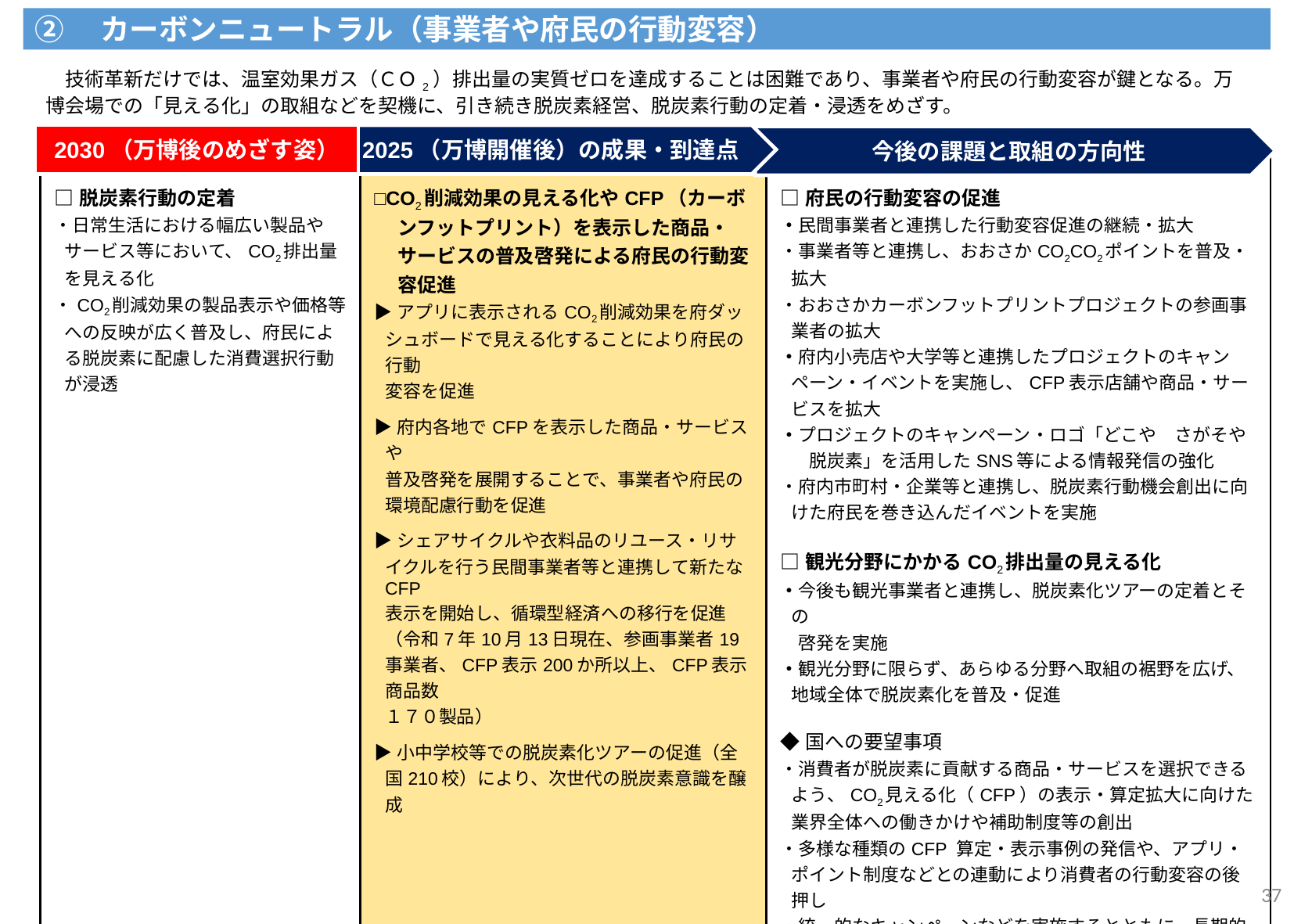

②　カーボンニュートラル（事業者や府民の行動変容）
　技術革新だけでは、温室効果ガス（ＣＯ2）排出量の実質ゼロを達成することは困難であり、事業者や府民の行動変容が鍵となる。万博会場での「見える化」の取組などを契機に、引き続き脱炭素経営、脱炭素行動の定着・浸透をめざす。
2030（万博後のめざす姿）
2025（万博開催後）の成果・到達点
今後の課題と取組の方向性
| □脱炭素行動の定着 ・日常生活における幅広い製品や サービス等において、CO2排出量を見える化 ・CO2削減効果の製品表示や価格等への反映が広く普及し、府民による脱炭素に配慮した消費選択行動が浸透 | □CO2削減効果の見える化やCFP（カーボンフットプリント）を表示した商品・サービスの普及啓発による府民の行動変容促進 ▶アプリに表示されるCO2削減効果を府ダッシュボードで見える化することにより府民の行動 変容を促進 ▶府内各地でCFPを表示した商品・サービスや 普及啓発を展開することで、事業者や府民の 環境配慮行動を促進 ▶シェアサイクルや衣料品のリユース・リサイクルを行う民間事業者等と連携して新たなCFP 表示を開始し、循環型経済への移行を促進 （令和7年10月13日現在、参画事業者19事業者、CFP表示200か所以上、CFP表示商品数 １７０製品） ▶小中学校等での脱炭素化ツアーの促進（全国210校）により、次世代の脱炭素意識を醸成 | □府民の行動変容の促進 ・民間事業者と連携した行動変容促進の継続・拡大 ・事業者等と連携し、おおさかCO2CO2ポイントを普及・拡大 ・おおさかカーボンフットプリントプロジェクトの参画事業者の拡大 ・府内小売店や大学等と連携したプロジェクトのキャンペーン・イベントを実施し、CFP表示店舗や商品・サービスを拡大 ・プロジェクトのキャンペーン・ロゴ「どこや　さがそや　脱炭素」を活用したSNS等による情報発信の強化 ・府内市町村・企業等と連携し、脱炭素行動機会創出に向けた府民を巻き込んだイベントを実施 □観光分野にかかるCO2排出量の見える化 ・今後も観光事業者と連携し、脱炭素化ツアーの定着とその 　啓発を実施 ・観光分野に限らず、あらゆる分野へ取組の裾野を広げ、地域全体で脱炭素化を普及・促進 ◆国への要望事項 ・消費者が脱炭素に貢献する商品・サービスを選択できるよう、CO2見える化（CFP）の表示・算定拡大に向けた業界全体への働きかけや補助制度等の創出 ・多様な種類のCFP 算定・表示事例の発信や、アプリ・ポイント制度などとの連動により消費者の行動変容の後押し ・統一的なキャンペーンなどを実施するとともに、長期的には消費者への環境価値（CO2削減量等）の理解促進 |
| --- | --- | --- |
37